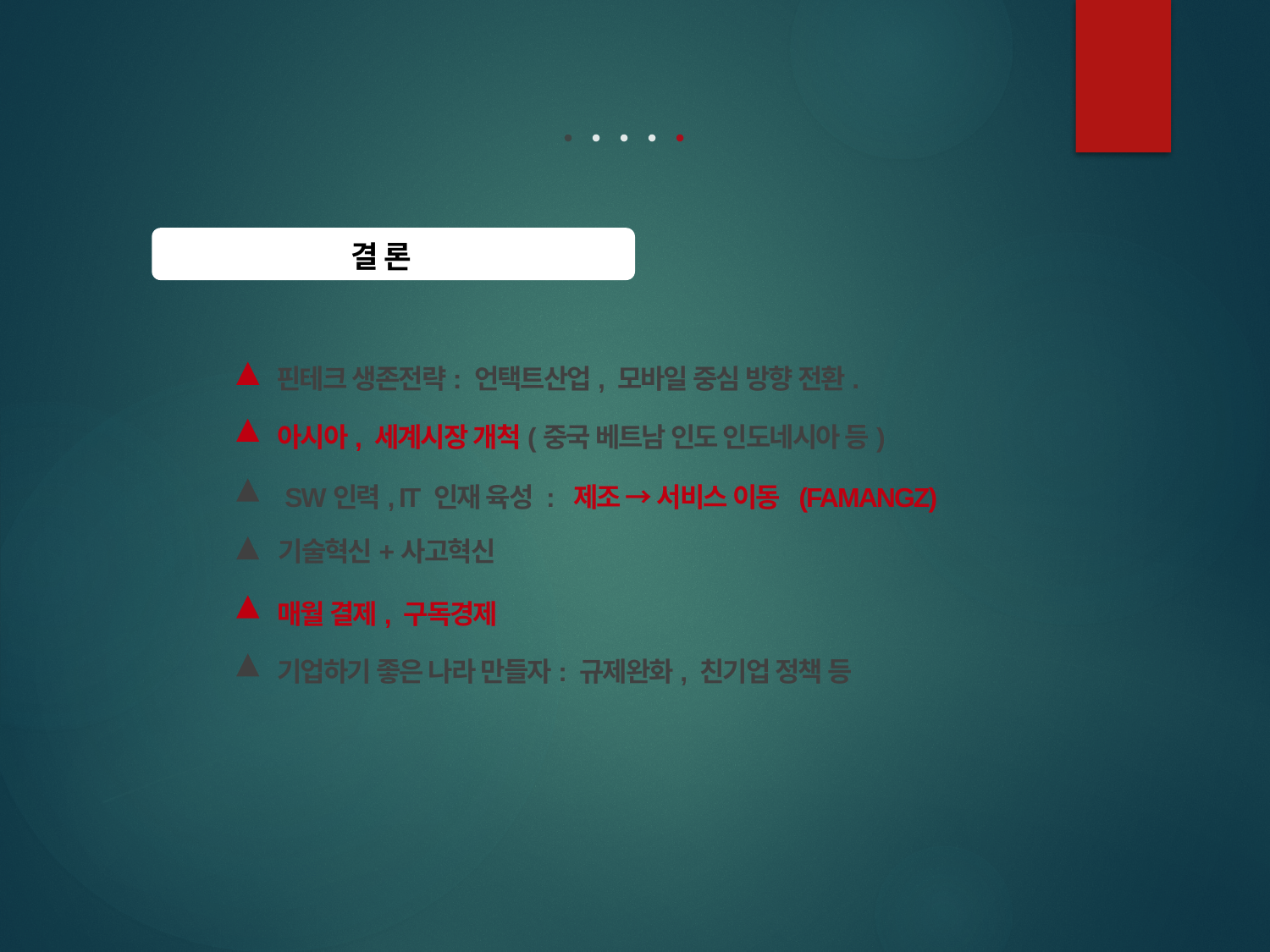

결 론
핀테크 생존전략: 언택트산업, 모바일 중심 방향 전환.

아시아, 세계시장 개척(중국 베트남 인도 인도네시아 등)

 SW인력, IT 인재 육성 :  제조 → 서비스 이동  (FAMANGZ)

기술혁신+사고혁신

매월 결제, 구독경제

기업하기 좋은 나라 만들자: 규제완화, 친기업 정책 등